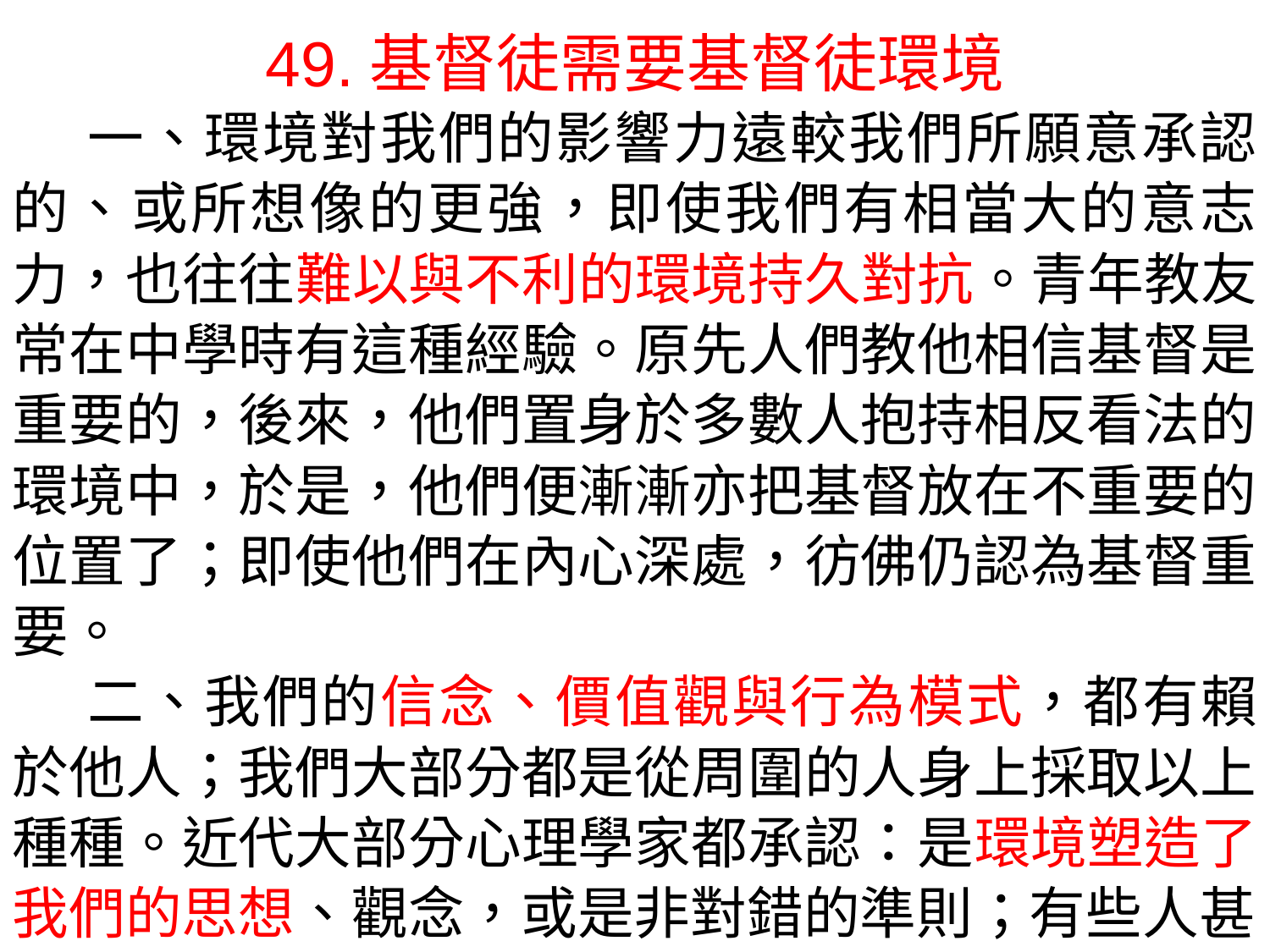

49.基督徒需要基督徒環境
    一、環境對我們的影響力遠較我們所願意承認的、或所想像的更強，即使我們有相當大的意志力，也往往難以與不利的環境持久對抗。青年教友常在中學時有這種經驗。原先人們教他相信基督是重要的，後來，他們置身於多數人抱持相反看法的環境中，於是，他們便漸漸亦把基督放在不重要的位置了；即使他們在內心深處，彷佛仍認為基督重要。
    二、我們的信念、價值觀與行為模式，都有賴於他人；我們大部分都是從周圍的人身上採取以上種種。近代大部分心理學家都承認：是環境塑造了我們的思想、觀念，或是非對錯的準則；有些人甚